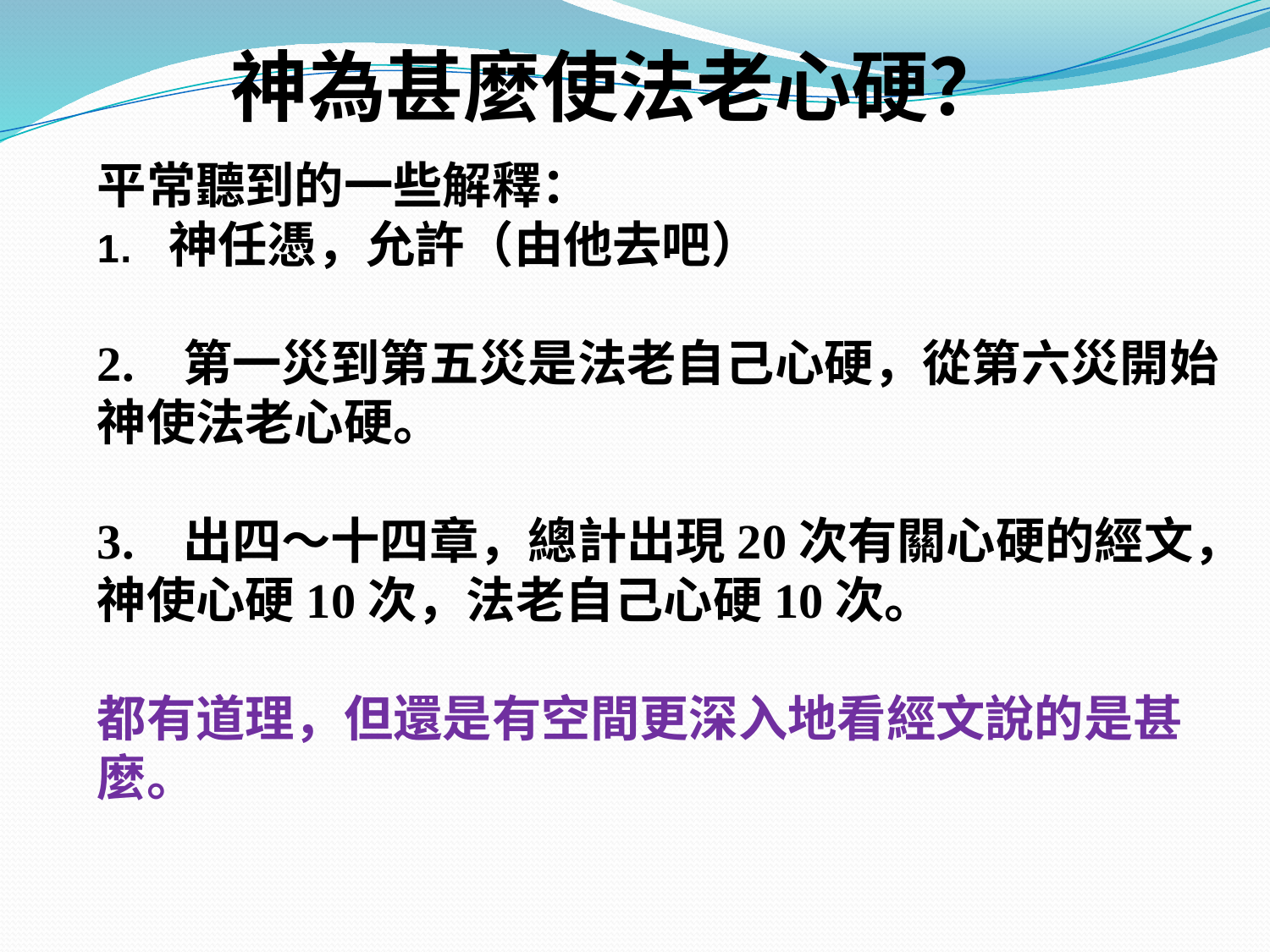

# 神為甚麼使法老心硬？
平常聽到的一些解釋：
神任憑，允許（由他去吧）

2.   第一災到第五災是法老自己心硬，從第六災開始神使法老心硬。

3.   出四～十四章，總計出現20次有關心硬的經文，神使心硬10次，法老自己心硬10次。

都有道理，但還是有空間更深入地看經文說的是甚麼。